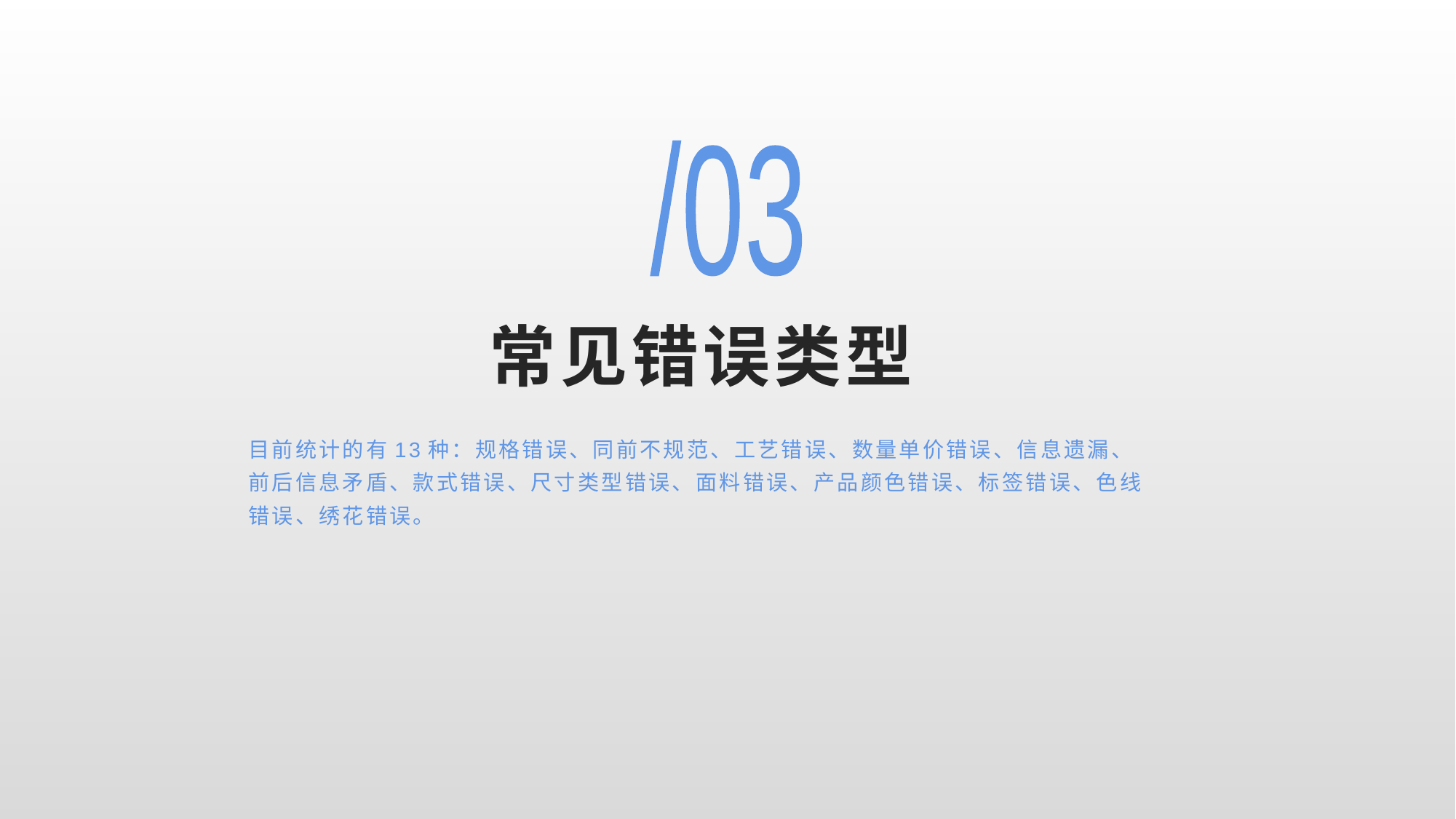

/03
# 常见错误类型
目前统计的有13种：规格错误、同前不规范、工艺错误、数量单价错误、信息遗漏、前后信息矛盾、款式错误、尺寸类型错误、面料错误、产品颜色错误、标签错误、色线错误、绣花错误。